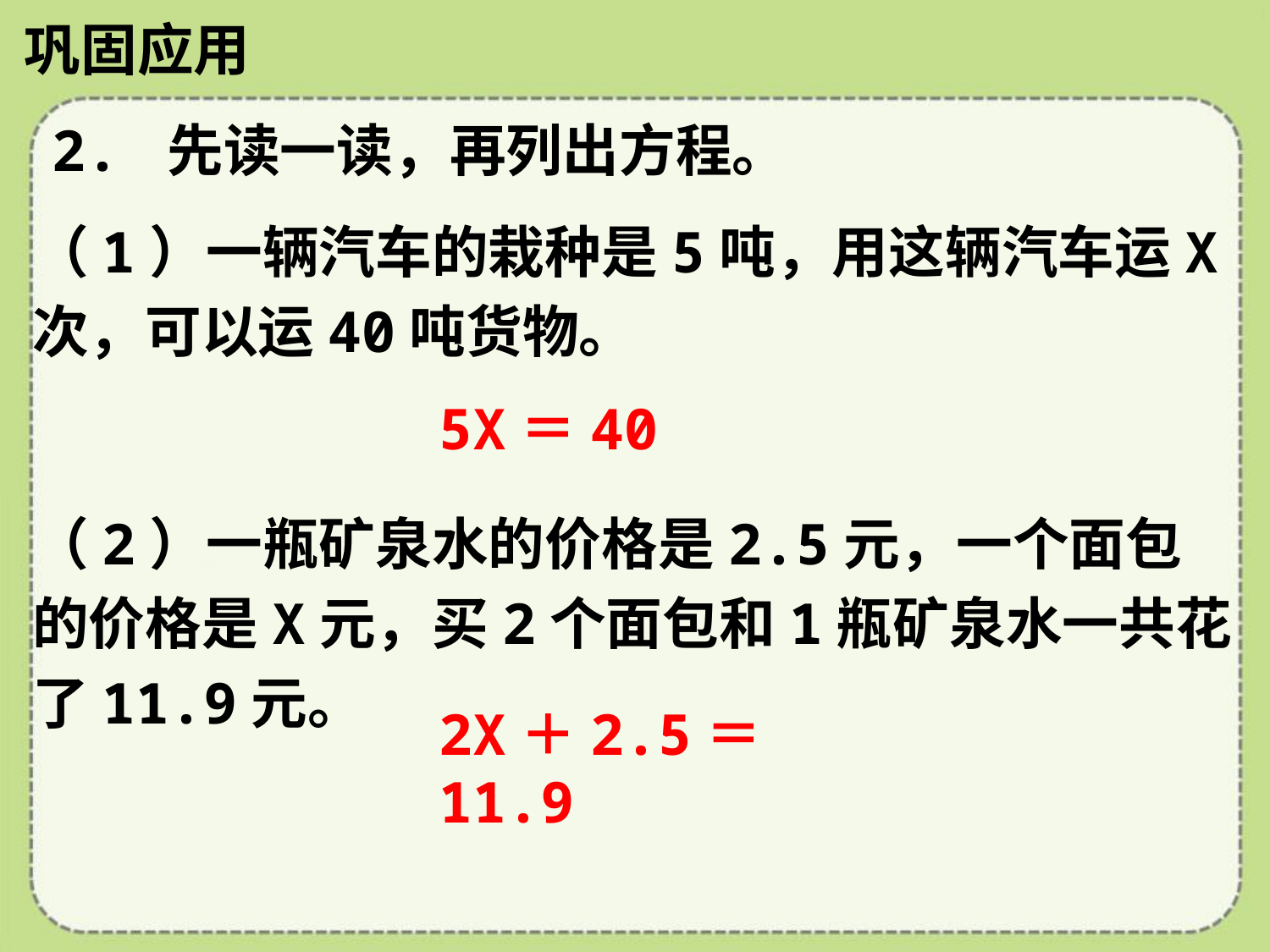

巩固应用
2. 先读一读，再列出方程。
（1）一辆汽车的栽种是5吨，用这辆汽车运X次，可以运40吨货物。
5X＝40
（2）一瓶矿泉水的价格是2.5元，一个面包的价格是X元，买2个面包和1瓶矿泉水一共花了11.9元。
2X＋2.5＝11.9